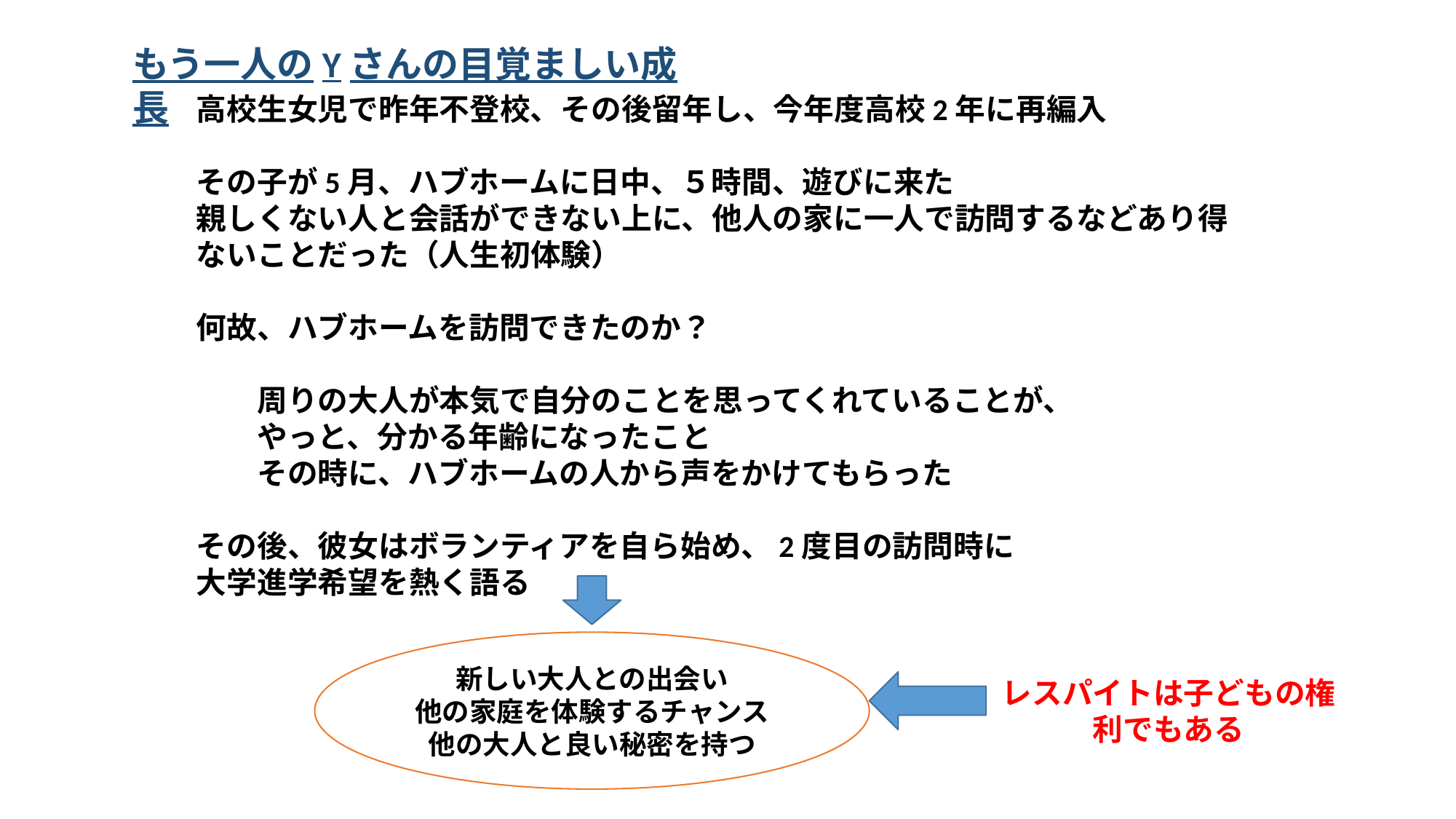

もう一人のYさんの目覚ましい成長
高校生女児で昨年不登校、その後留年し、今年度高校2年に再編入

その子が5月、ハブホームに日中、５時間、遊びに来た
親しくない人と会話ができない上に、他人の家に一人で訪問するなどあり得ないことだった（人生初体験）

何故、ハブホームを訪問できたのか？

　　周りの大人が本気で自分のことを思ってくれていることが、
　　やっと、分かる年齢になったこと
　　その時に、ハブホームの人から声をかけてもらった

その後、彼女はボランティアを自ら始め、2度目の訪問時に
大学進学希望を熱く語る

新しい大人との出会い
他の家庭を体験するチャンス
他の大人と良い秘密を持つ
レスパイトは子どもの権利でもある